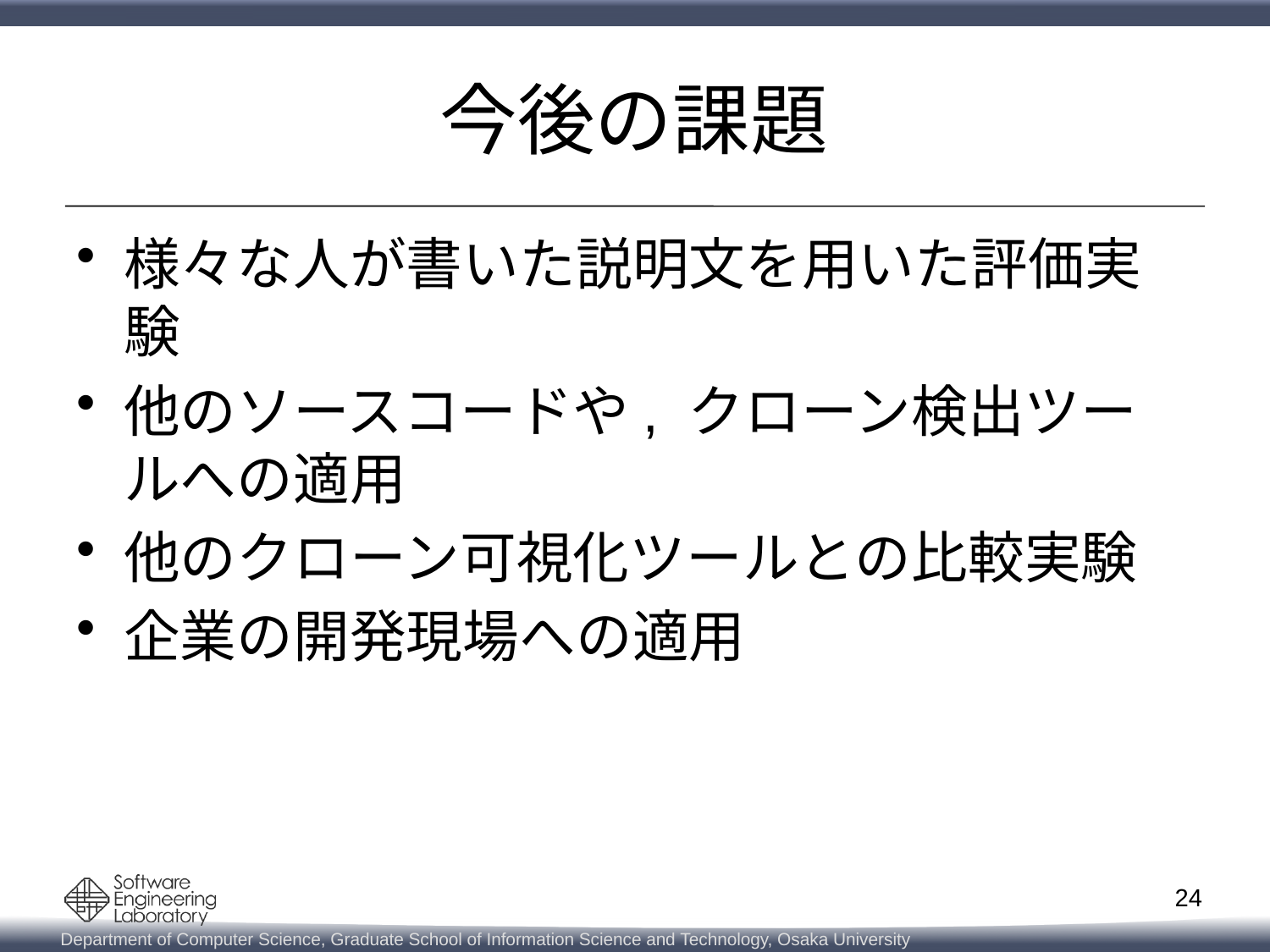

# 今後の課題
様々な人が書いた説明文を用いた評価実験
他のソースコードや, クローン検出ツールへの適用
他のクローン可視化ツールとの比較実験
企業の開発現場への適用

24